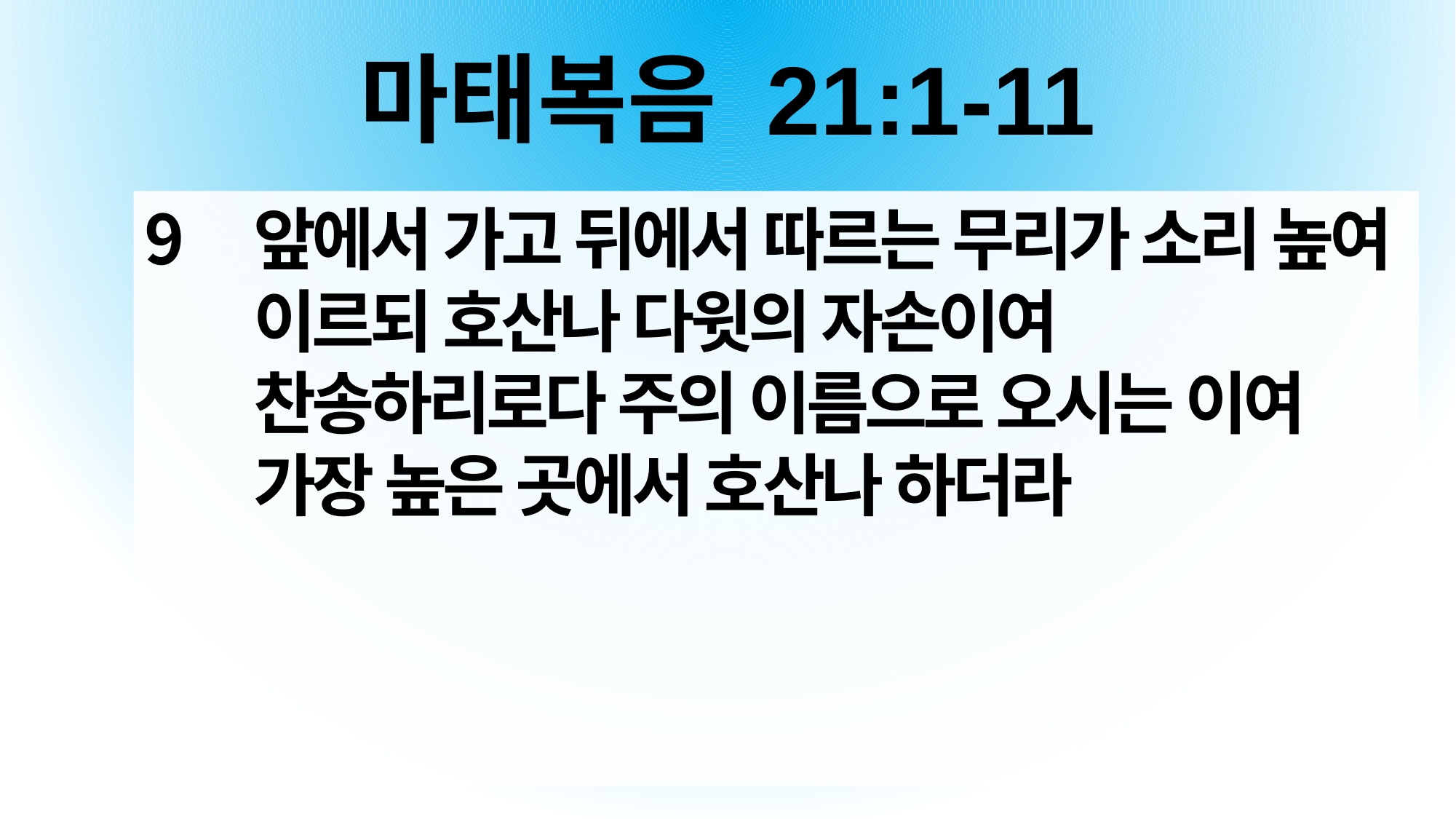

# 마태복음 21:1-11
앞에서 가고 뒤에서 따르는 무리가 소리 높여 이르되 호산나 다윗의 자손이여 찬송하리로다 주의 이름으로 오시는 이여 가장 높은 곳에서 호산나 하더라